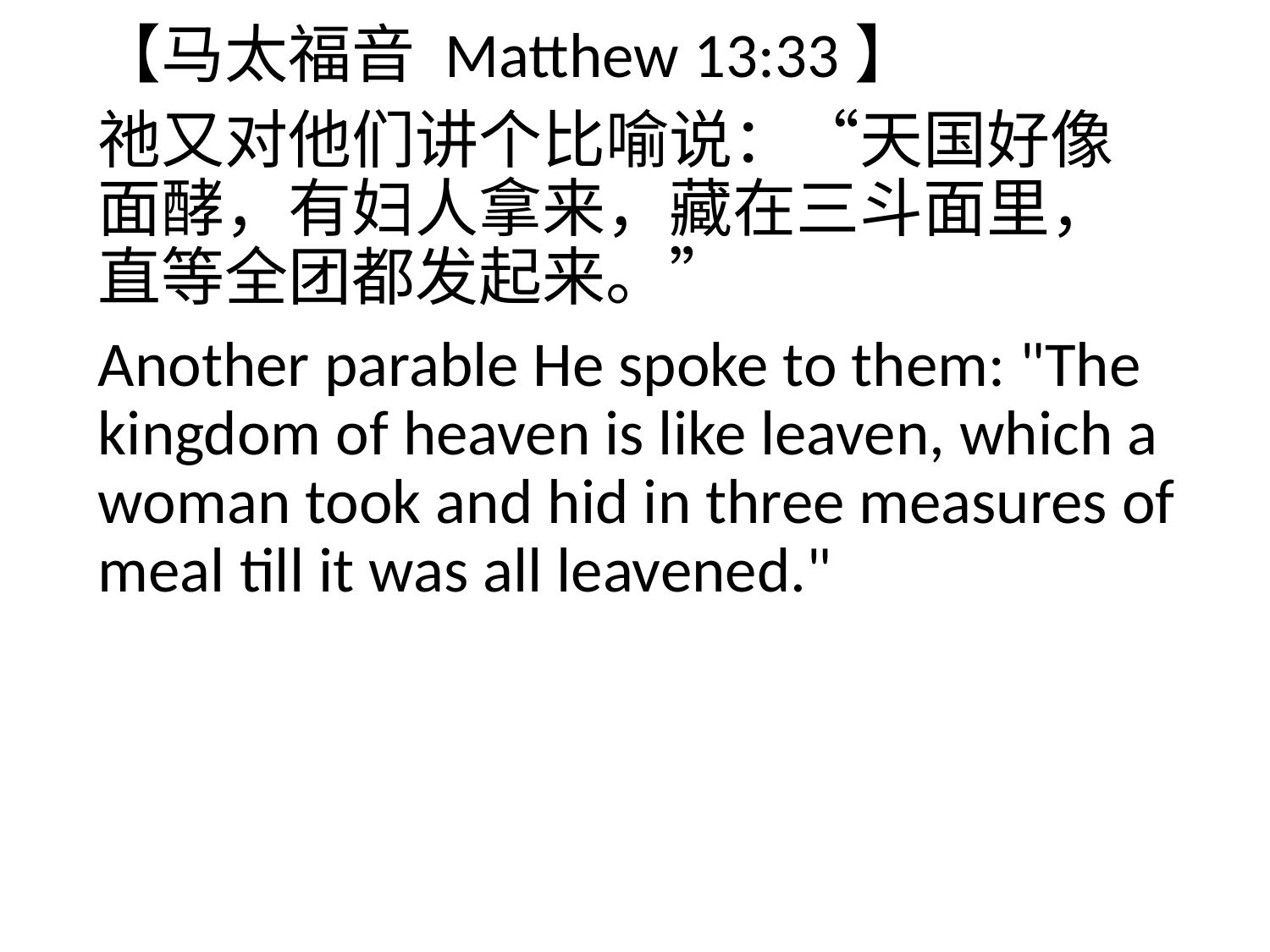

【马太福音 Matthew 13:33】
祂又对他们讲个比喻说：“天国好像面酵，有妇人拿来，藏在三斗面里，直等全团都发起来。”
Another parable He spoke to them: "The kingdom of heaven is like leaven, which a woman took and hid in three measures of meal till it was all leavened."